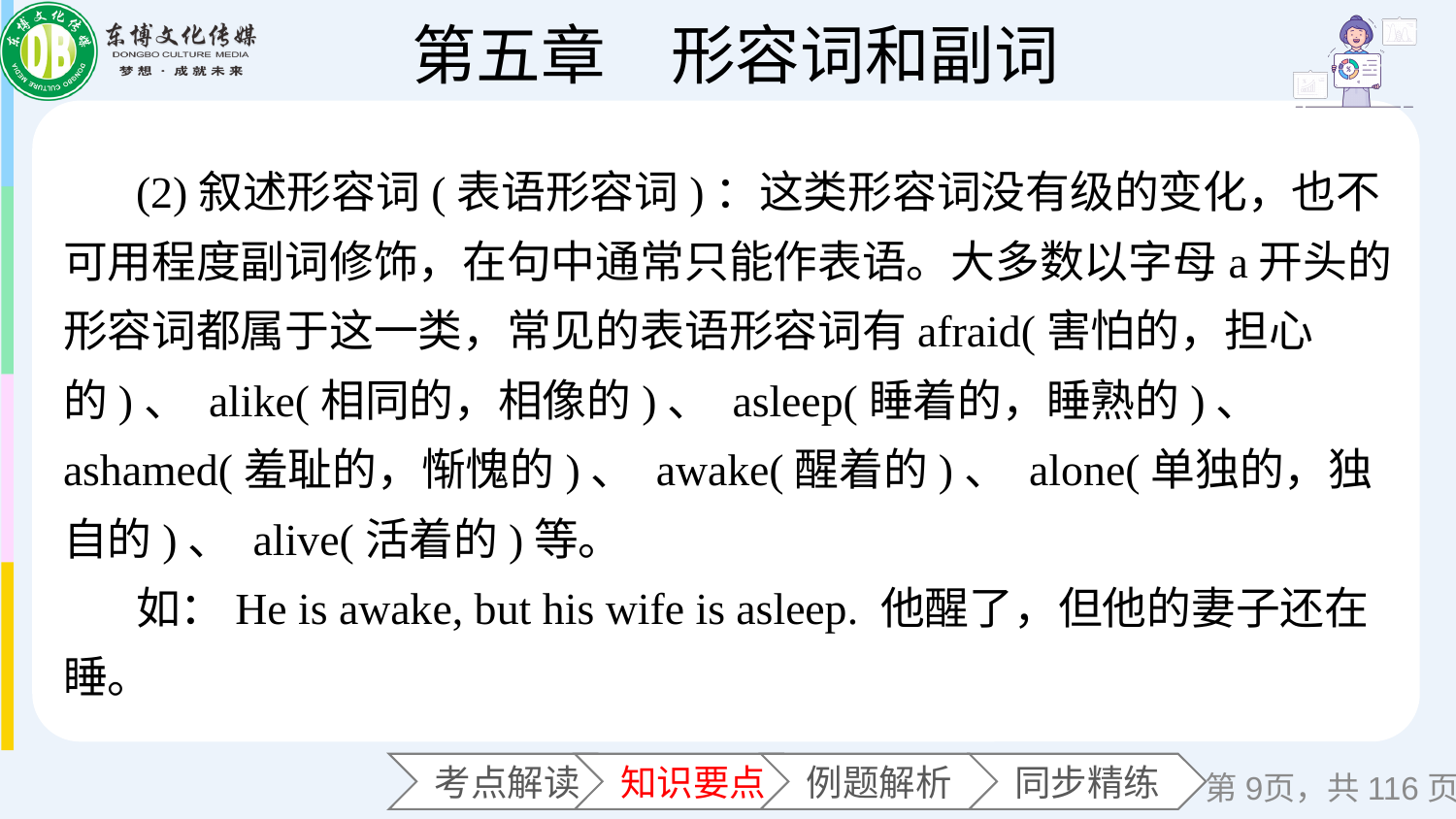

(2)叙述形容词(表语形容词)：这类形容词没有级的变化，也不可用程度副词修饰，在句中通常只能作表语。大多数以字母a开头的形容词都属于这一类，常见的表语形容词有afraid(害怕的，担心的)、 alike(相同的，相像的)、 asleep(睡着的，睡熟的)、 ashamed(羞耻的，惭愧的)、 awake(醒着的)、 alone(单独的，独自的)、 alive(活着的)等。
如：He is awake, but his wife is asleep. 他醒了，但他的妻子还在睡。

第9页，共116页